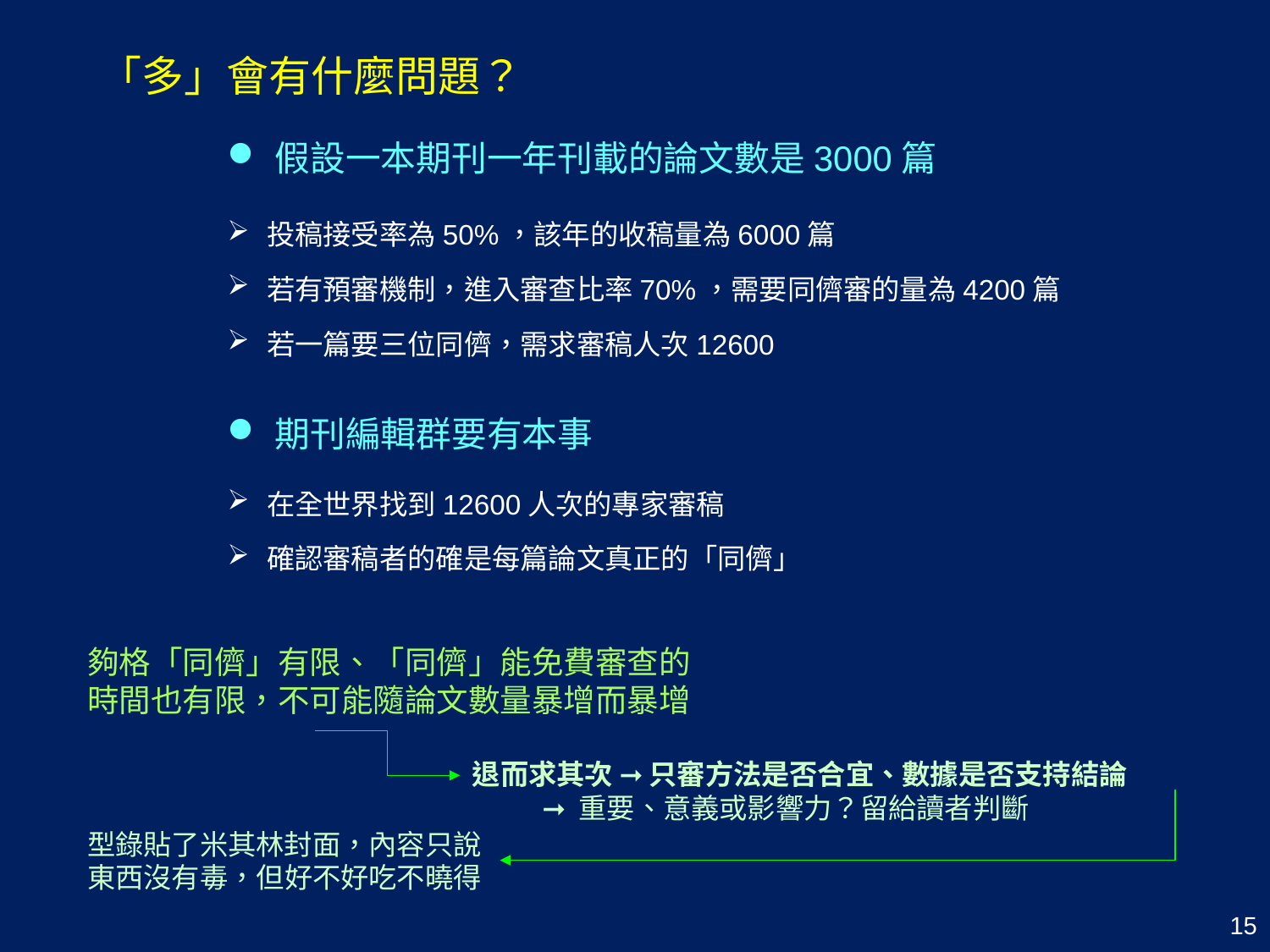

「多」會有什麼問題？
假設一本期刊一年刊載的論文數是3000篇

投稿接受率為50%，該年的收稿量為6000篇
若有預審機制，進入審查比率70%，需要同儕審的量為4200篇
若一篇要三位同儕，需求審稿人次12600
期刊編輯群要有本事
在全世界找到12600人次的專家審稿
確認審稿者的確是每篇論文真正的「同儕」
夠格「同儕」有限、「同儕」能免費審查的時間也有限，不可能隨論文數量暴增而暴增
退而求其次 ➞ 只審方法是否合宜、數據是否支持結論
           ➞ 重要、意義或影響力？留給讀者判斷
型錄貼了米其林封面，內容只說東西沒有毒，但好不好吃不曉得
15